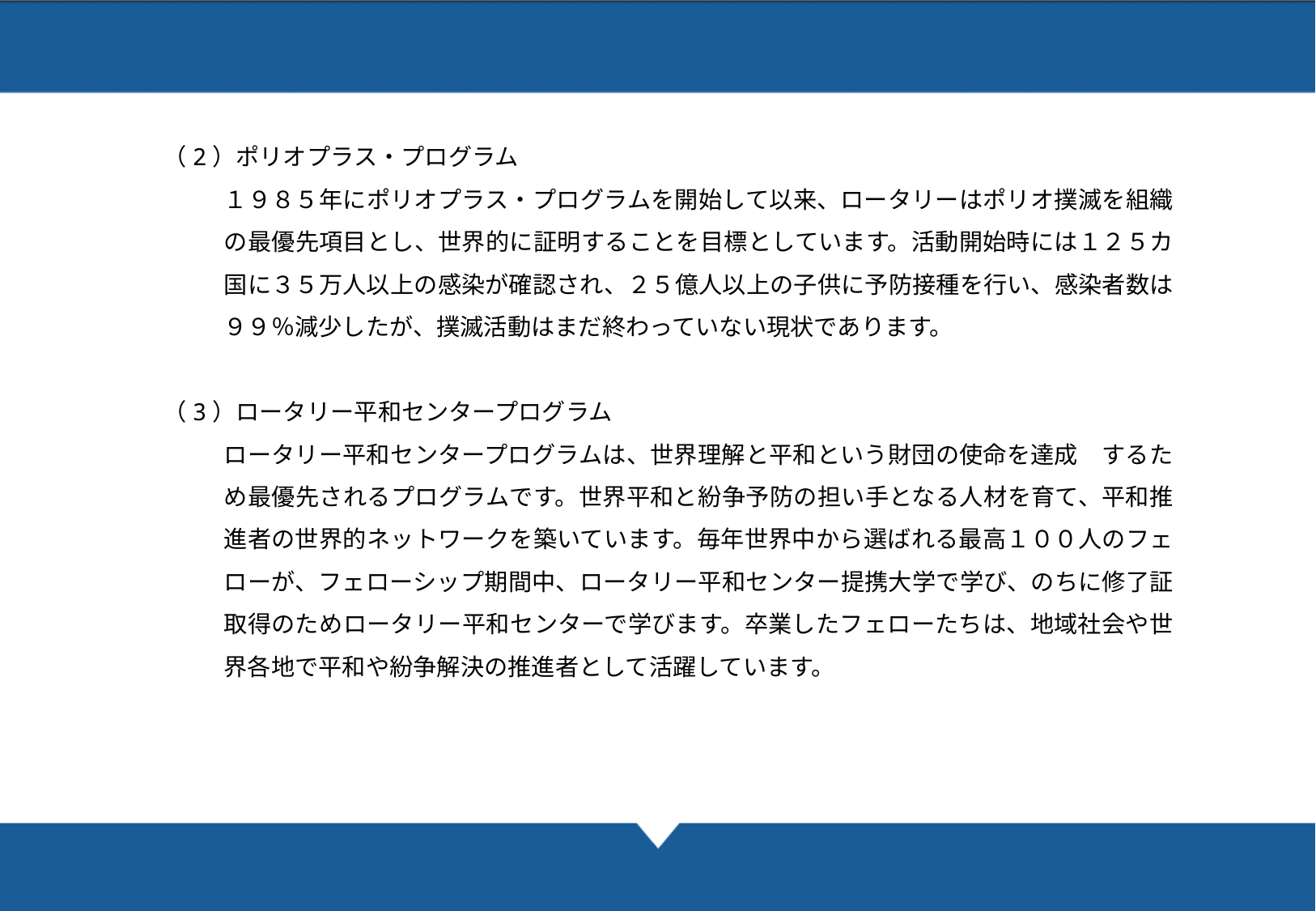

37
（2）ポリオプラス・プログラム
１９８５年にポリオプラス・プログラムを開始して以来、ロータリーはポリオ撲滅を組織の最優先項目とし、世界的に証明することを目標としています。活動開始時には１２５カ国に３５万人以上の感染が確認され、２５億人以上の子供に予防接種を行い、感染者数は９９％減少したが、撲滅活動はまだ終わっていない現状であります。

（3）ロータリー平和センタープログラム
ロータリー平和センタープログラムは、世界理解と平和という財団の使命を達成　するため最優先されるプログラムです。世界平和と紛争予防の担い手となる人材を育て、平和推進者の世界的ネットワークを築いています。毎年世界中から選ばれる最高１００人のフェローが、フェローシップ期間中、ロータリー平和センター提携大学で学び、のちに修了証取得のためロータリー平和センターで学びます。卒業したフェローたちは、地域社会や世界各地で平和や紛争解決の推進者として活躍しています。
07 Reference Images
XX University　Name